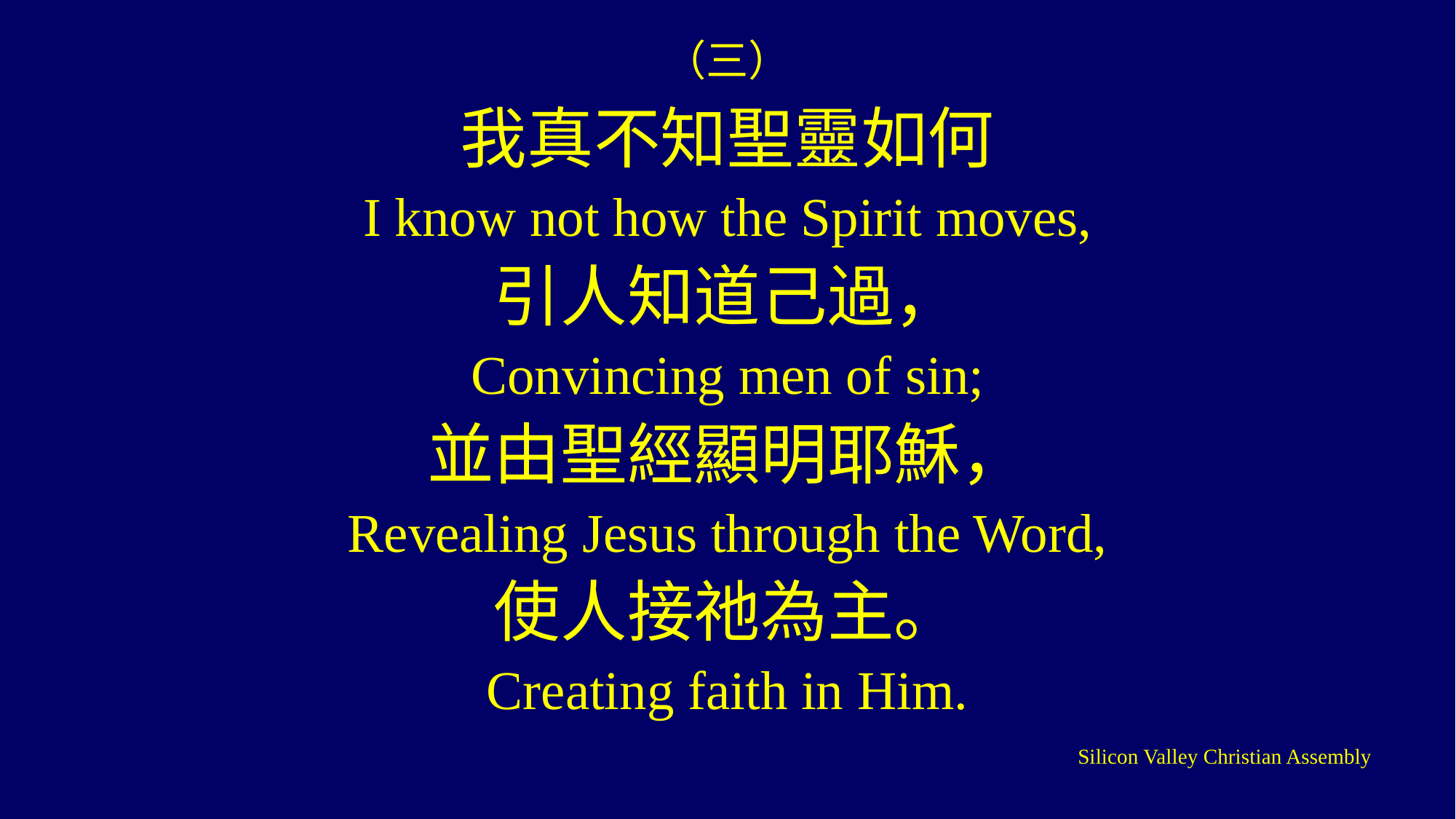

（三）
我真不知聖靈如何
I know not how the Spirit moves,
引人知道己過，
Convincing men of sin;
並由聖經顯明耶穌，
Revealing Jesus through the Word,
使人接祂為主。
Creating faith in Him.
Silicon Valley Christian Assembly